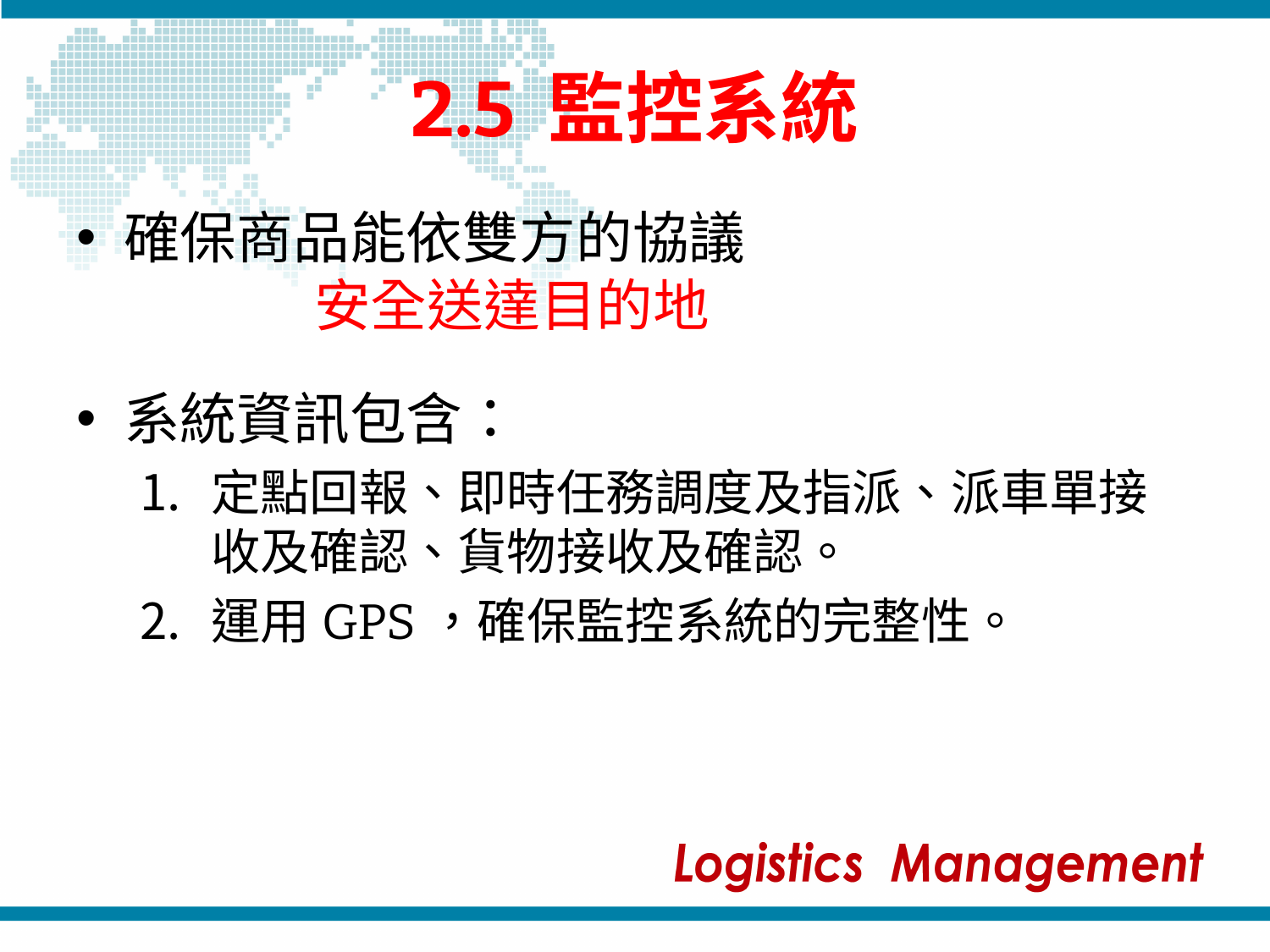

# 2.5 監控系統
確保商品能依雙方的協議                                                   安全送達目的地

系統資訊包含：
定點回報、即時任務調度及指派、派車單接收及確認、貨物接收及確認。
運用GPS，確保監控系統的完整性。